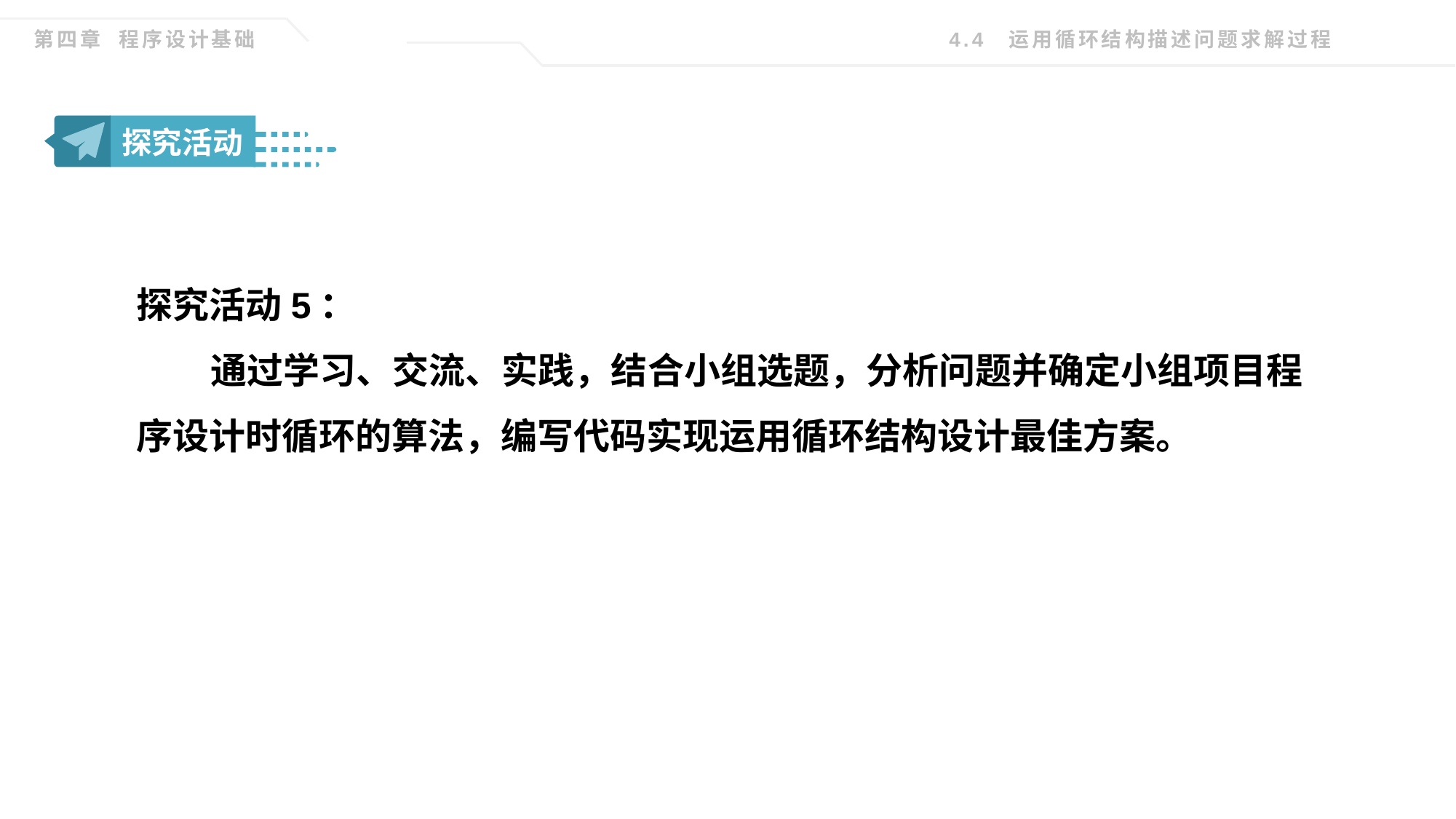

第四章  程序设计基础
4.4  运用循环结构描述问题求解过程

探究活动
探究活动5：
        通过学习、交流、实践，结合小组选题，分析问题并确定小组项目程序设计时循环的算法，编写代码实现运用循环结构设计最佳方案。